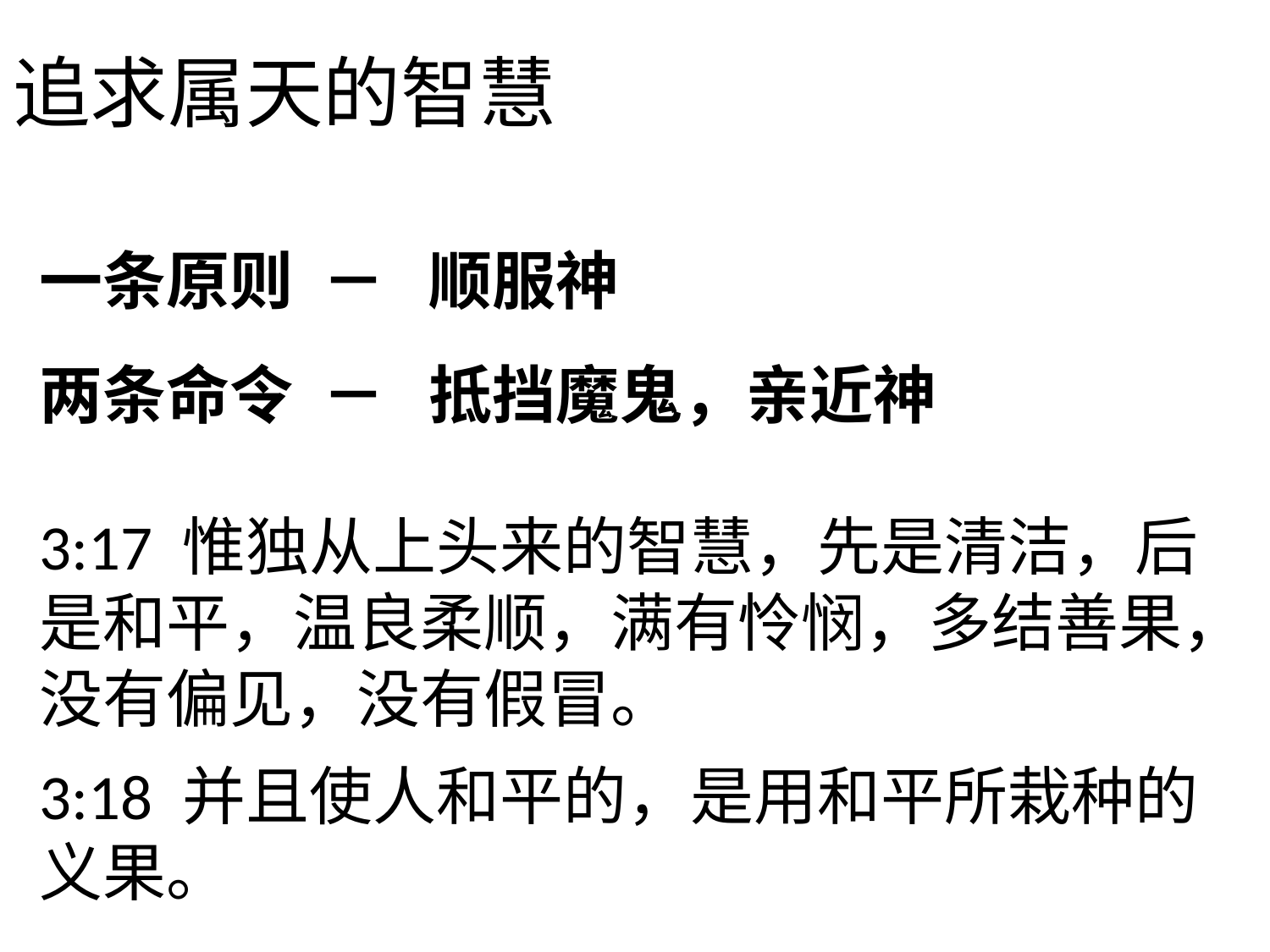

# 追求属天的智慧
一条原则  －   顺服神
两条命令  －   抵挡魔鬼，亲近神
3:17 惟独从上头来的智慧，先是清洁，后是和平，温良柔顺，满有怜悯，多结善果，没有偏见，没有假冒。
3:18 并且使人和平的，是用和平所栽种的义果。